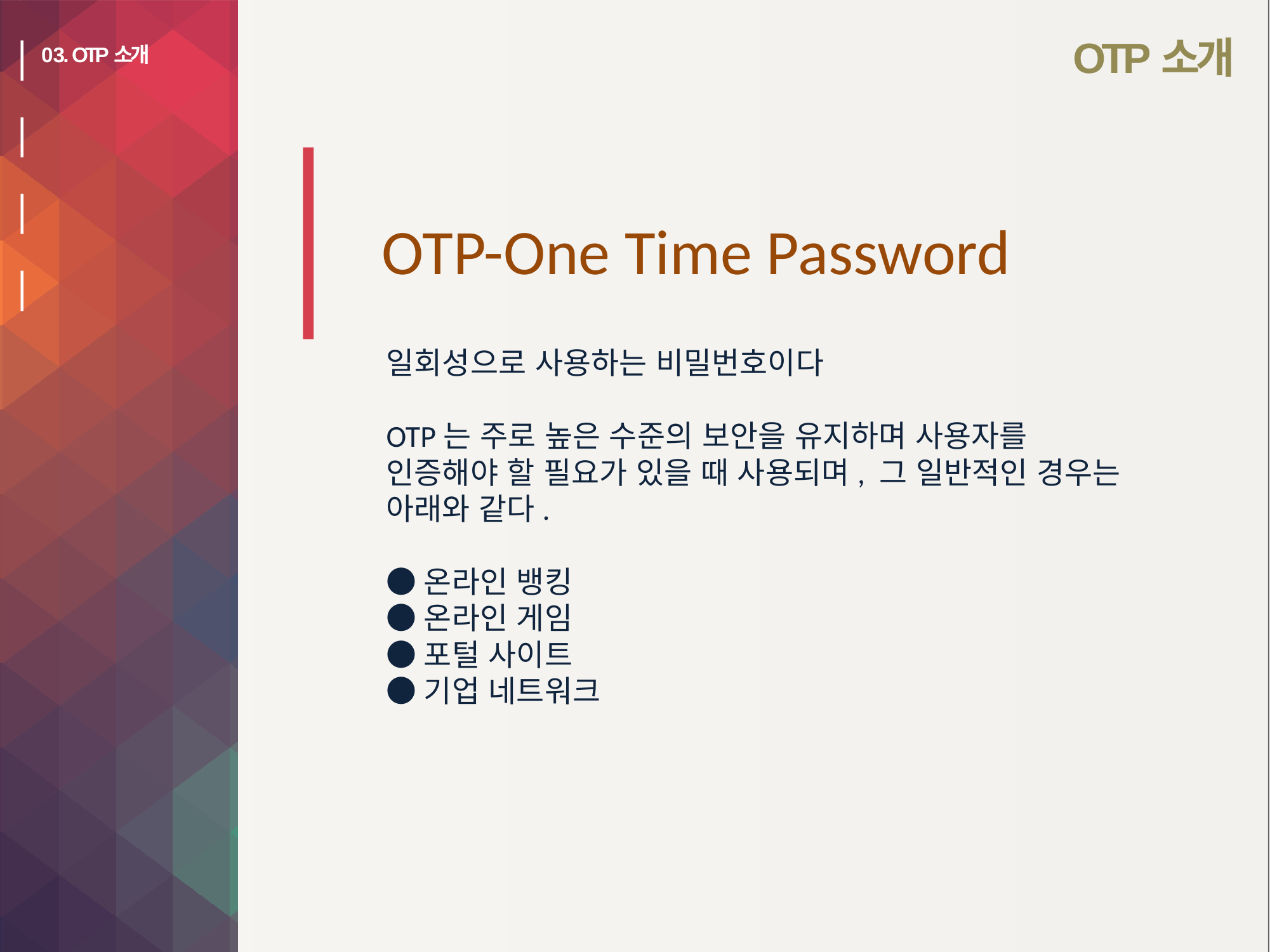

ㅇㄹ
# OTP소개
03. OTP소개

OTP-One Time Password
일회성으로 사용하는 비밀번호이다

OTP는 주로 높은 수준의 보안을 유지하며 사용자를 인증해야 할 필요가 있을 때 사용되며, 그 일반적인 경우는 아래와 같다.

●온라인 뱅킹
●온라인 게임
●포털 사이트
●기업 네트워크